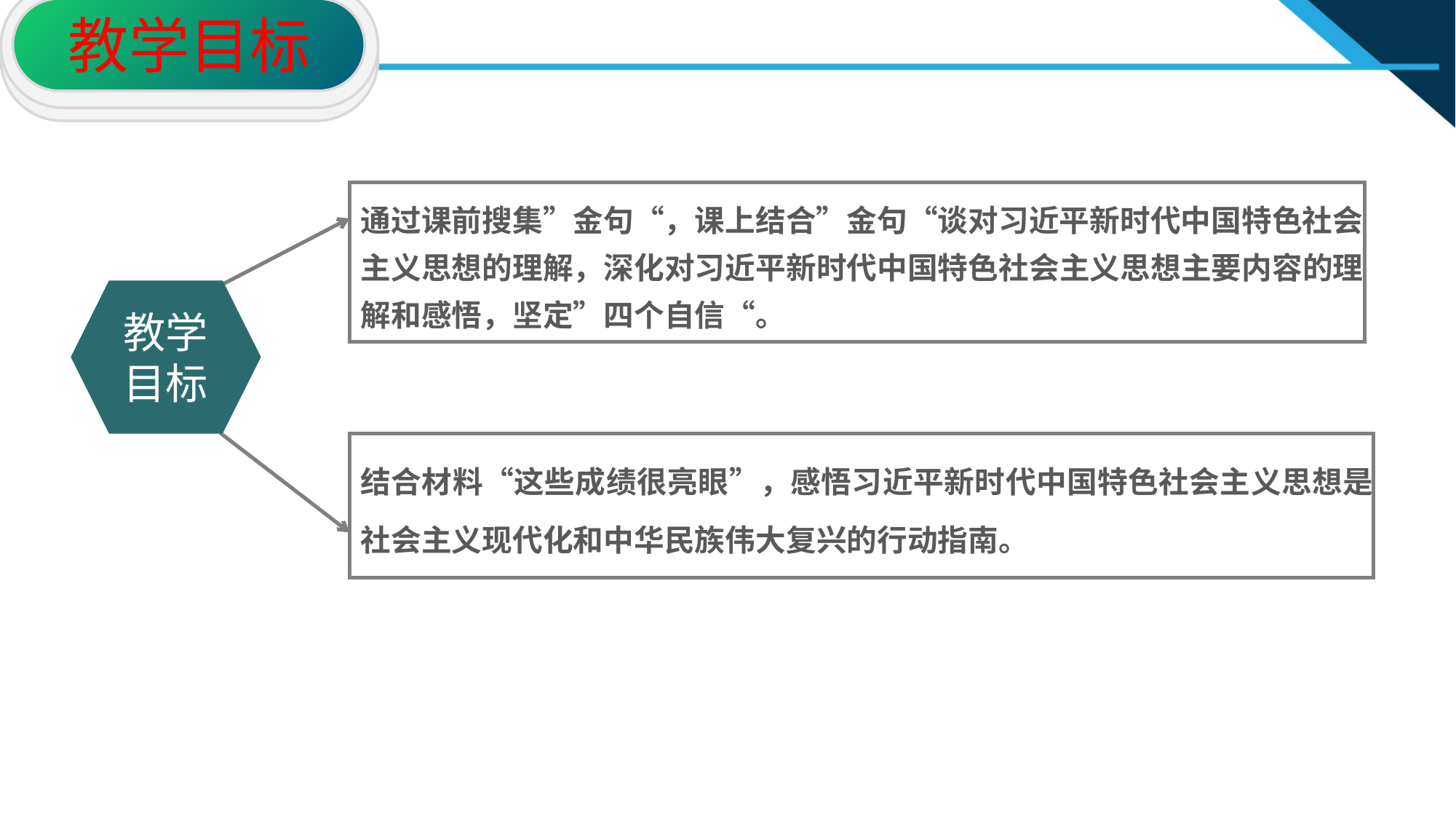

教学目标

教学目标

通过课前搜集”金句“，课上结合”金句“谈对习近平新时代中国特色社会主义思想的理解，深化对习近平新时代中国特色社会主义思想主要内容的理解和感悟，坚定”四个自信“。
教学目标

结合材料“这些成绩很亮眼”，感悟习近平新时代中国特色社会主义思想是社会主义现代化和中华民族伟大复兴的行动指南。